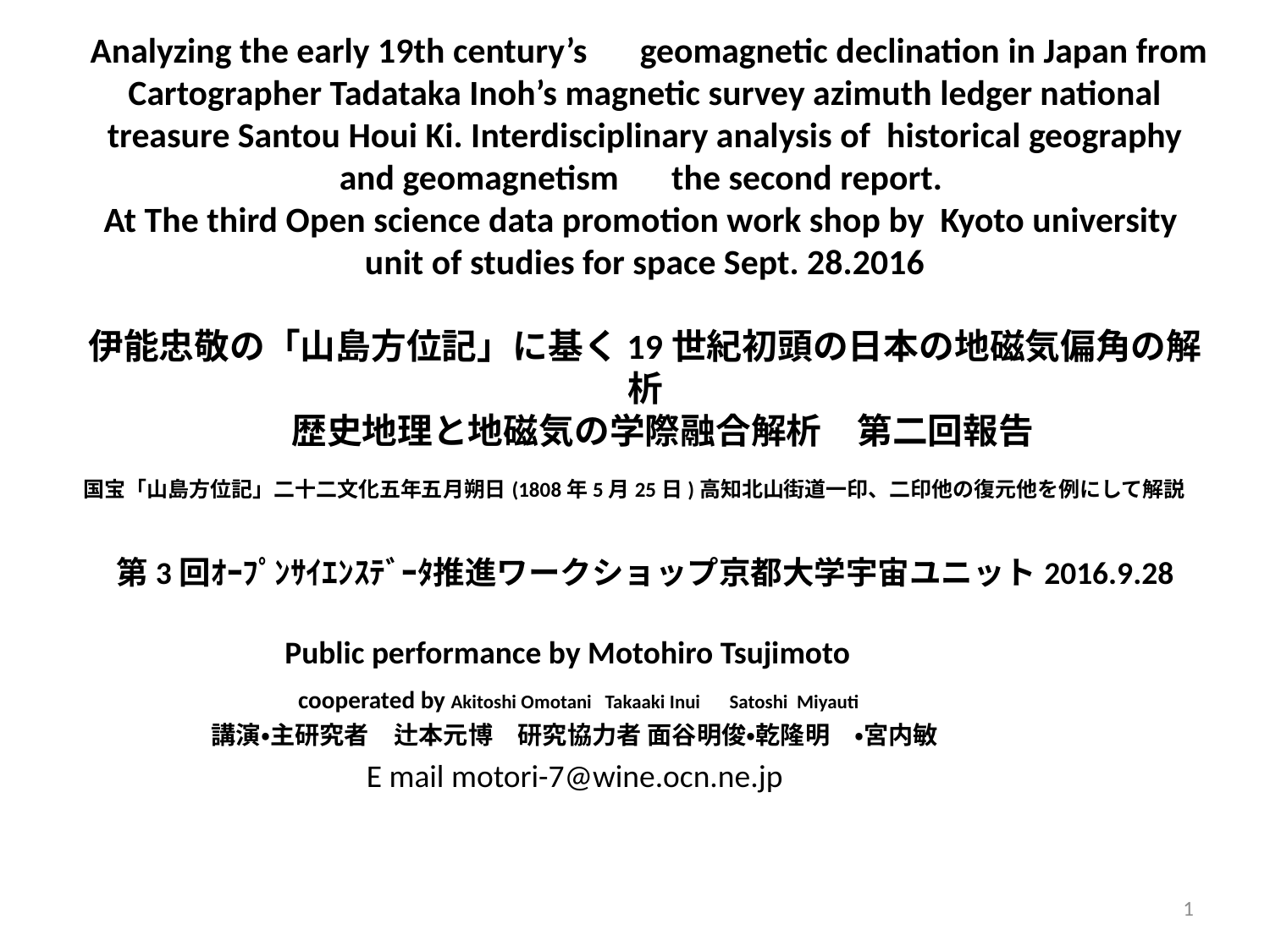

# Analyzing the early 19th century’s　geomagnetic declination in Japan from Cartographer Tadataka Inoh’s magnetic survey azimuth ledger national treasure Santou Houi Ki. Interdisciplinary analysis of  historical geography and geomagnetism　the second report. At The third Open science data promotion work shop by  Kyoto university  unit of studies for space Sept. 28.2016 伊能忠敬の「山島方位記」に基く19世紀初頭の日本の地磁気偏角の解析 　歴史地理と地磁気の学際融合解析　第二回報告 国宝「山島方位記」二十二文化五年五月朔日(1808年5月25日)高知北山街道一印、二印他の復元他を例にして解説　 第3回ｵｰﾌﾟﾝｻｲｴﾝｽﾃﾞｰﾀ推進ワークショップ京都大学宇宙ユニット2016.9.28
Public performance by Motohiro Tsujimoto
 cooperated by Akitoshi Omotani   Takaaki Inui　Satoshi  Miyauti
講演・主研究者　辻本元博　研究協力者 面谷明俊・乾隆明　・宮内敏
E mail motori-7@wine.ocn.ne.jp
1